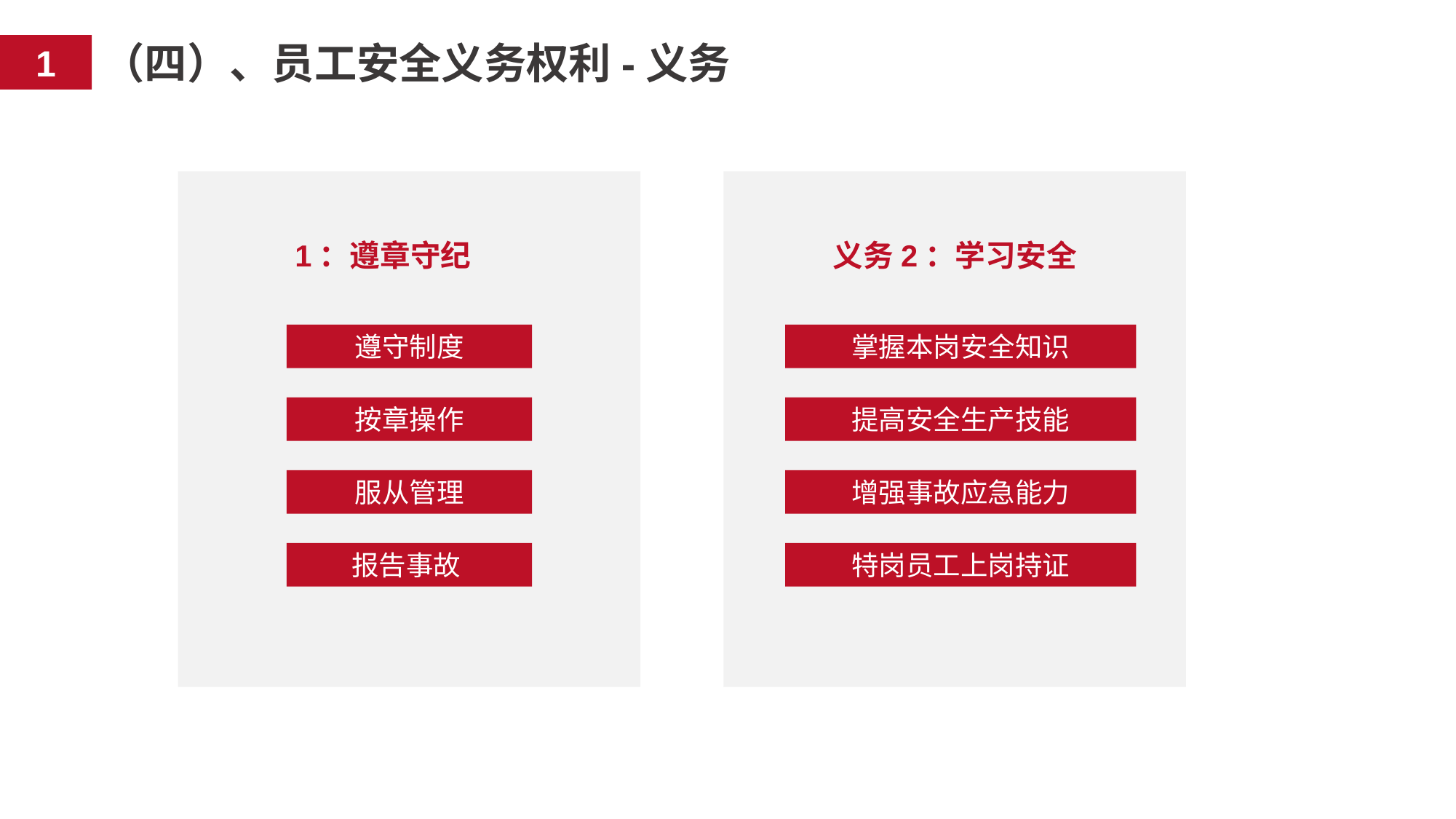

（四）、员工安全义务权利-义务
1

1：遵章守纪
遵守制度
按章操作
服从管理
报告事故

义务2：学习安全
掌握本岗安全知识
提高安全生产技能
增强事故应急能力
特岗员工上岗持证